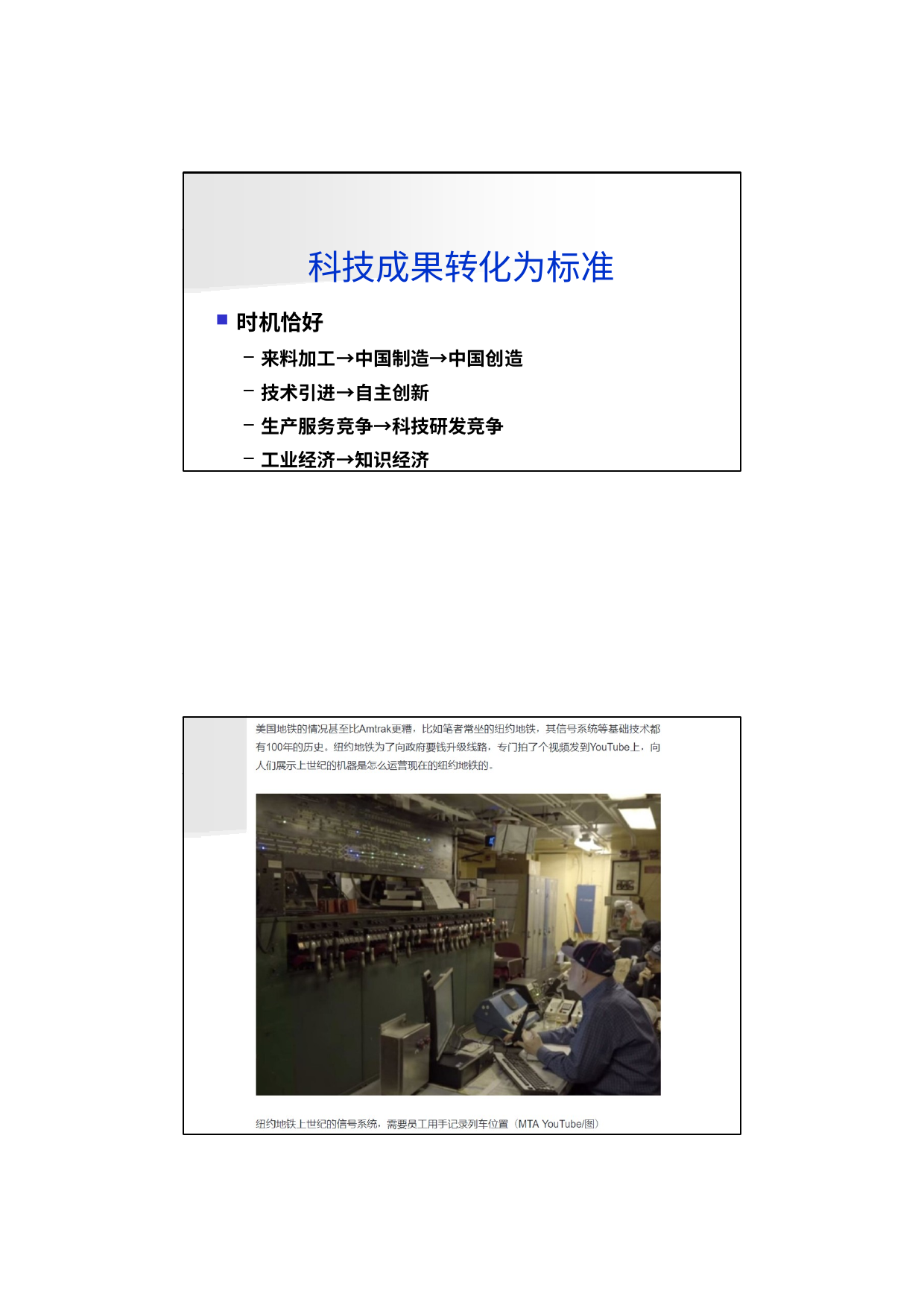

科技成果转化为标准

时机恰好
来料加工→中国制造→中国创造
技术引进→自主创新
生产服务竞争→科技研发竞争
工业经济→知识经济